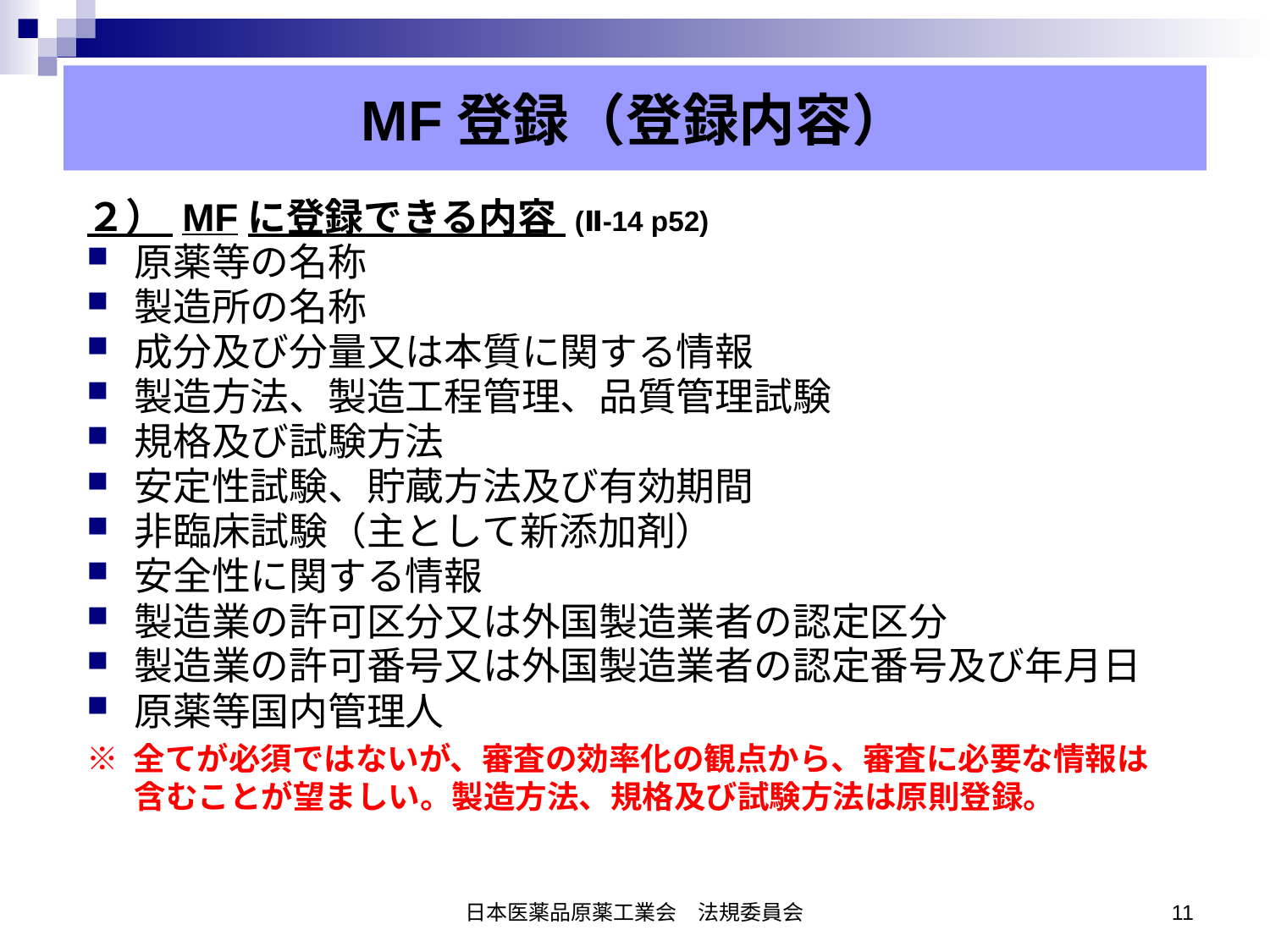

# MF登録（登録内容）
２） MFに登録できる内容 (Ⅱ-14 p52)
原薬等の名称
製造所の名称
成分及び分量又は本質に関する情報
製造方法、製造工程管理、品質管理試験
規格及び試験方法
安定性試験、貯蔵方法及び有効期間
非臨床試験（主として新添加剤）
安全性に関する情報
製造業の許可区分又は外国製造業者の認定区分
製造業の許可番号又は外国製造業者の認定番号及び年月日
原薬等国内管理人
※ 全てが必須ではないが、審査の効率化の観点から、審査に必要な情報は含むことが望ましい。製造方法、規格及び試験方法は原則登録。

日本医薬品原薬工業会　法規委員会
11